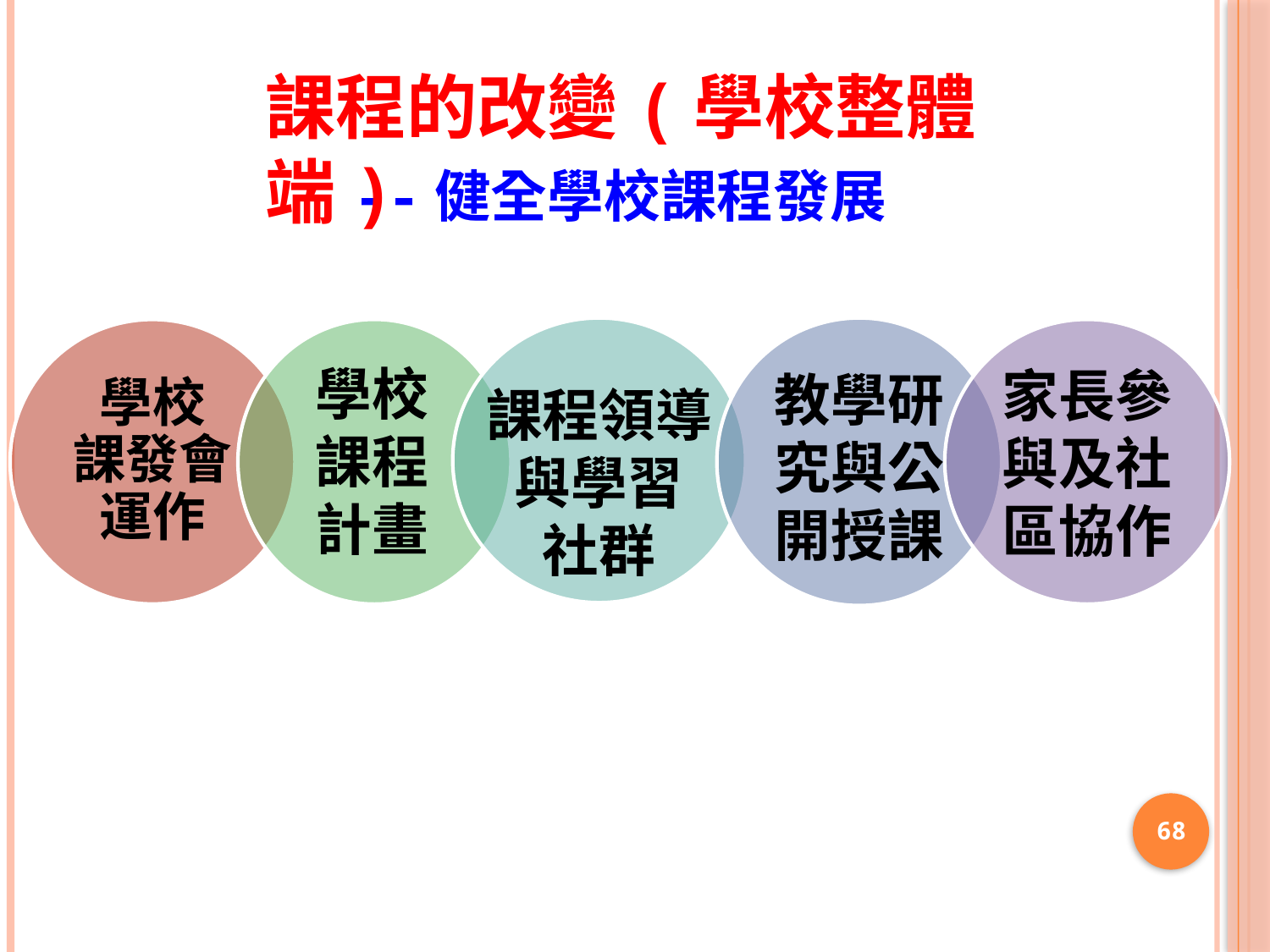

課程的改變(學校整體端)
--健全學校課程發展

學校
課程
計畫

教學研究與公開授課

學校
課發會
運作
家長參與及社區協作
課程領導與學習
社群
68